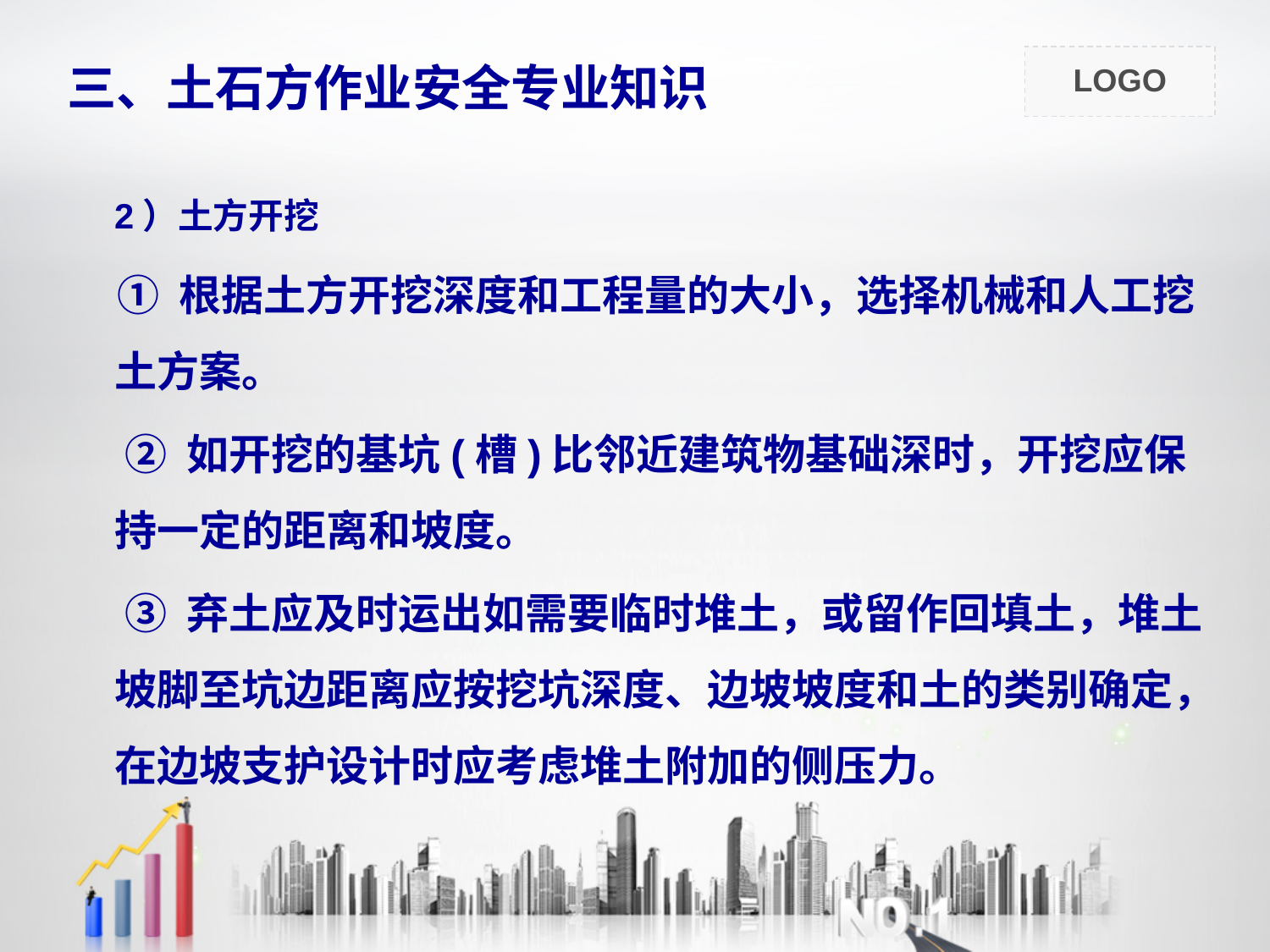

# 三、土石方作业安全专业知识
      2）土方开挖
      ① 根据土方开挖深度和工程量的大小，选择机械和人工挖土方案。
      ② 如开挖的基坑(槽)比邻近建筑物基础深时，开挖应保持一定的距离和坡度。
      ③ 弃土应及时运出如需要临时堆土，或留作回填土，堆土坡脚至坑边距离应按挖坑深度、边坡坡度和土的类别确定，在边坡支护设计时应考虑堆土附加的侧压力。

19